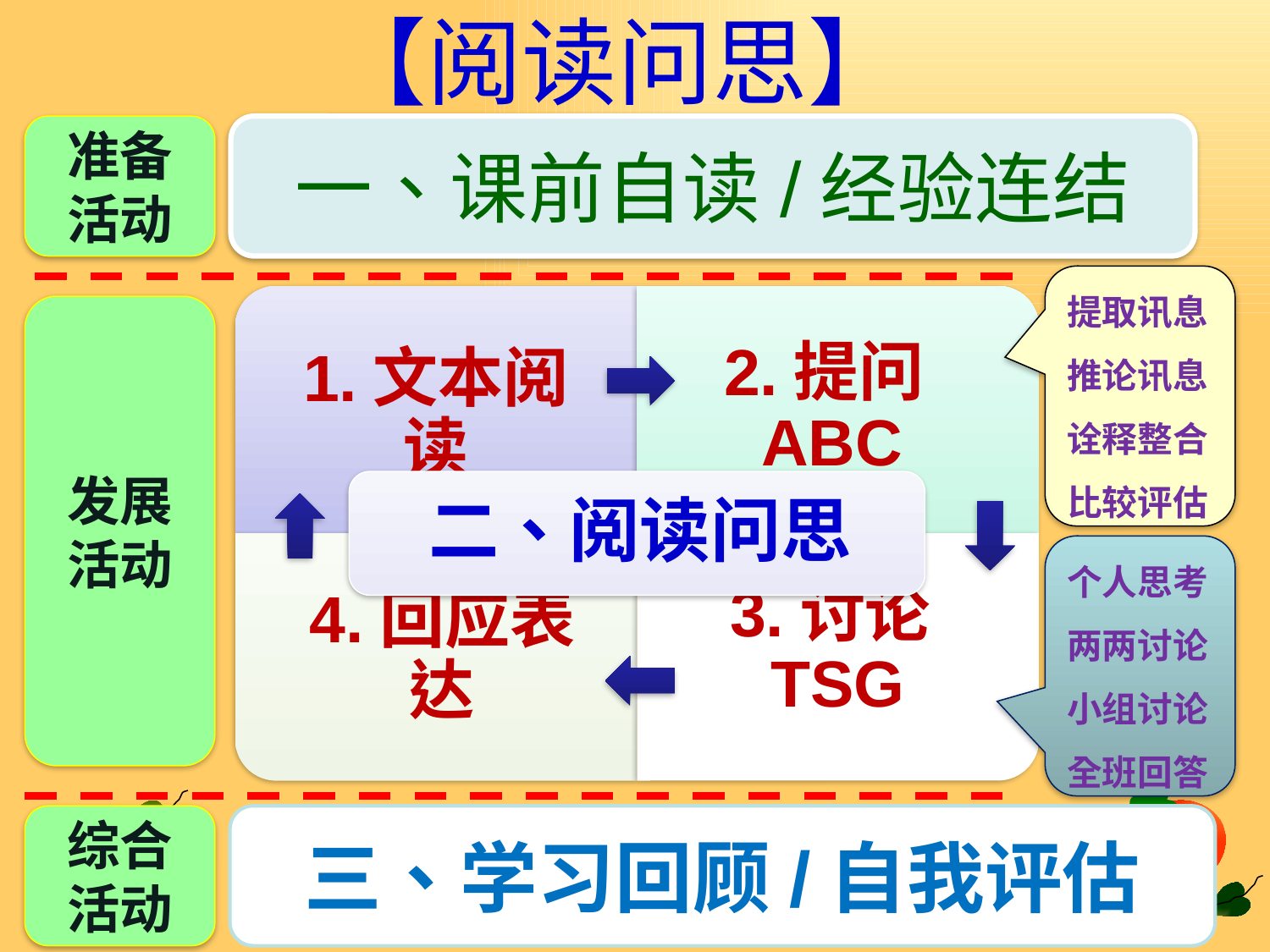

# 【阅读问思】
准备活动
一、课前自读/经验连结
提取讯息推论讯息
诠释整合
比较评估
1.文本阅读
2.提问ABC
4.回应表达
3.讨论TSG
二、阅读问思

个人思考
两两讨论
小组讨论
全班回答
发展活动

 多元题型  基本语文  理解推论  生活应用

综合活动
三、学习回顾/自我评估